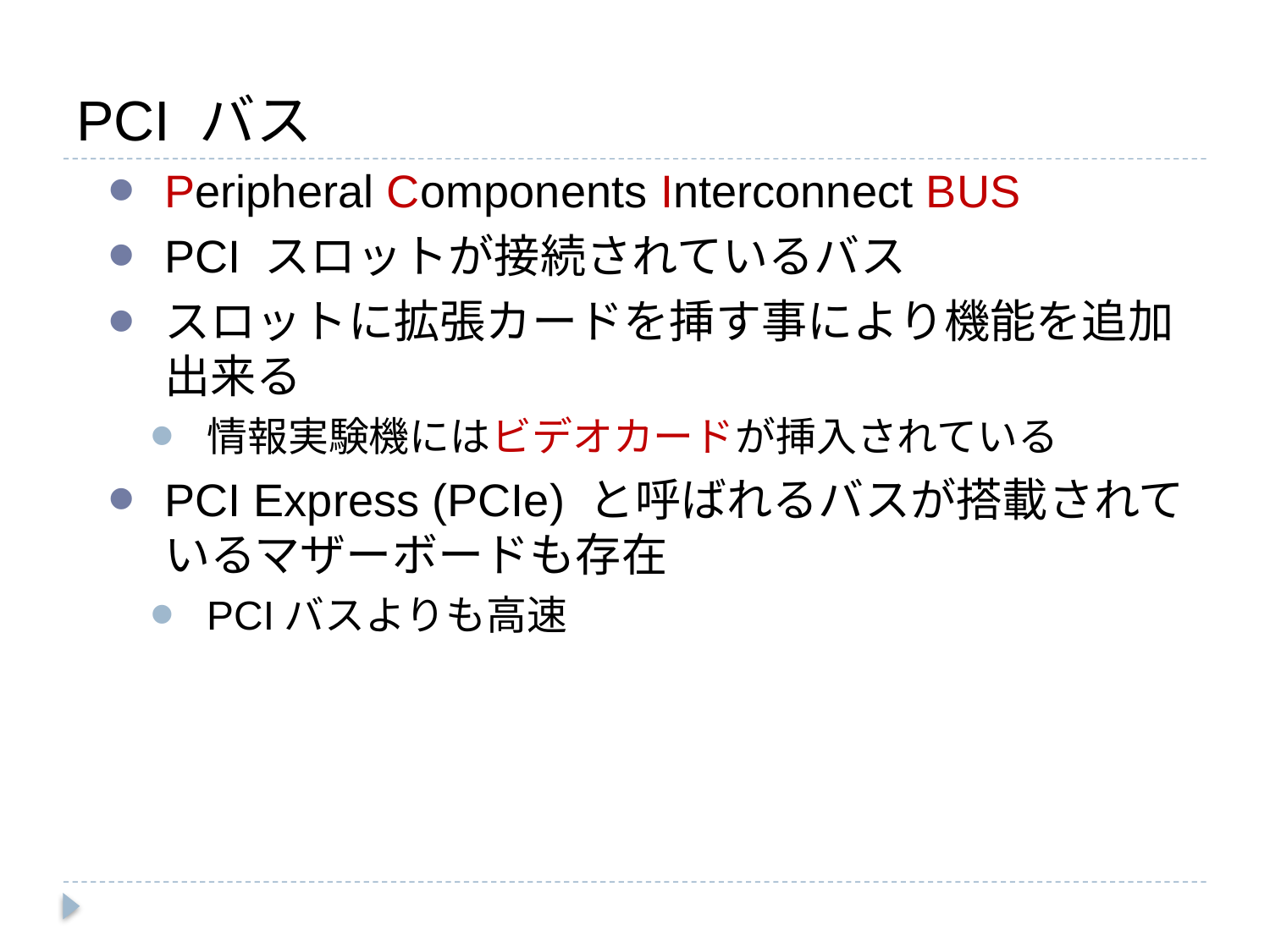

# PCI バス
Peripheral Components Interconnect BUS
PCI スロットが接続されているバス
スロットに拡張カードを挿す事により機能を追加出来る
情報実験機にはビデオカードが挿入されている
PCI Express (PCIe) と呼ばれるバスが搭載されているマザーボードも存在
PCIバスよりも高速